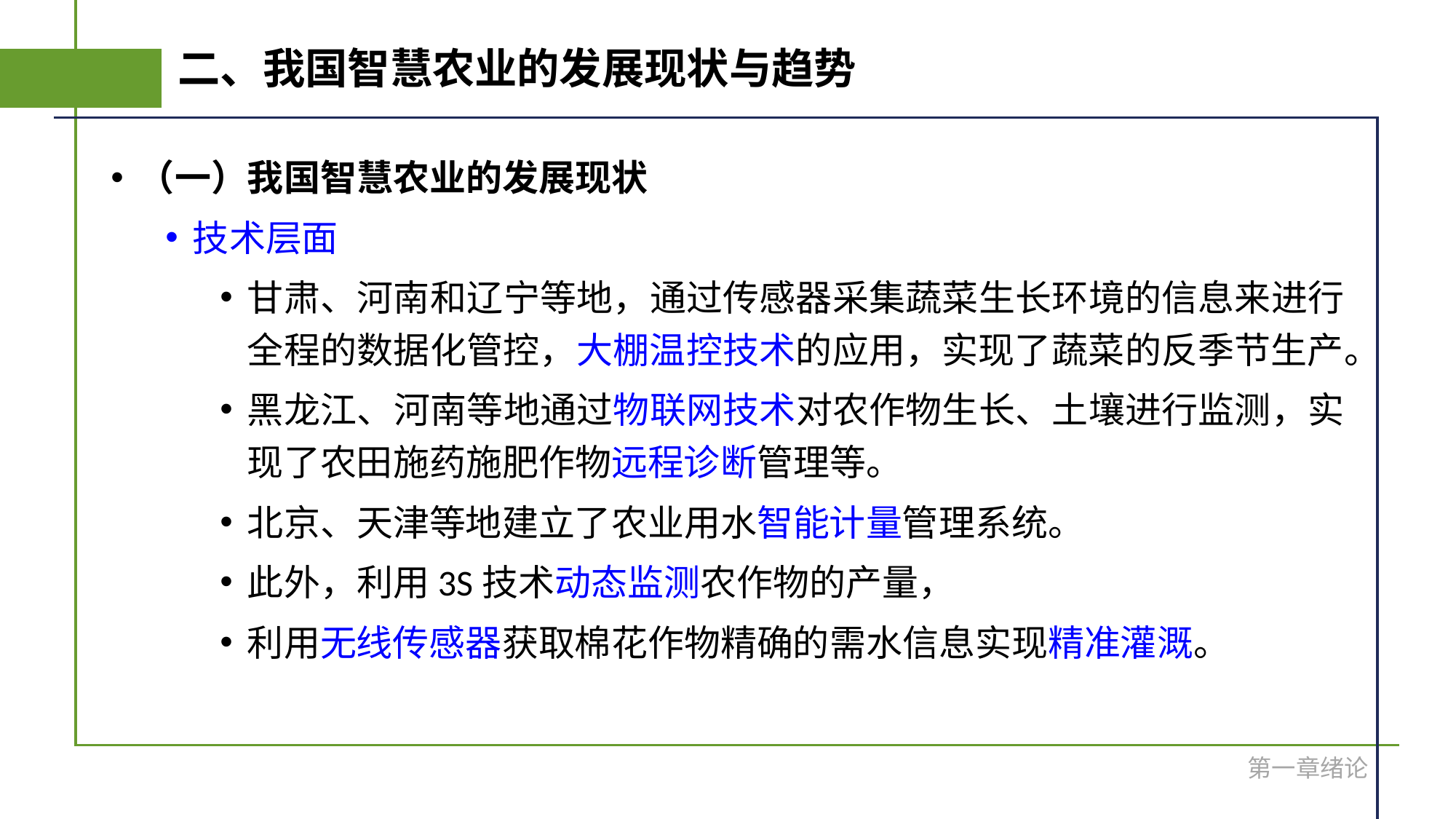

# 二、我国智慧农业的发展现状与趋势
（一）我国智慧农业的发展现状
技术层面
甘肃、河南和辽宁等地，通过传感器采集蔬菜生长环境的信息来进行全程的数据化管控，大棚温控技术的应用，实现了蔬菜的反季节生产。
黑龙江、河南等地通过物联网技术对农作物生长、土壤进行监测，实现了农田施药施肥作物远程诊断管理等。
北京、天津等地建立了农业用水智能计量管理系统。
此外，利用3S技术动态监测农作物的产量，
利用无线传感器获取棉花作物精确的需水信息实现精准灌溉。
第一章绪论